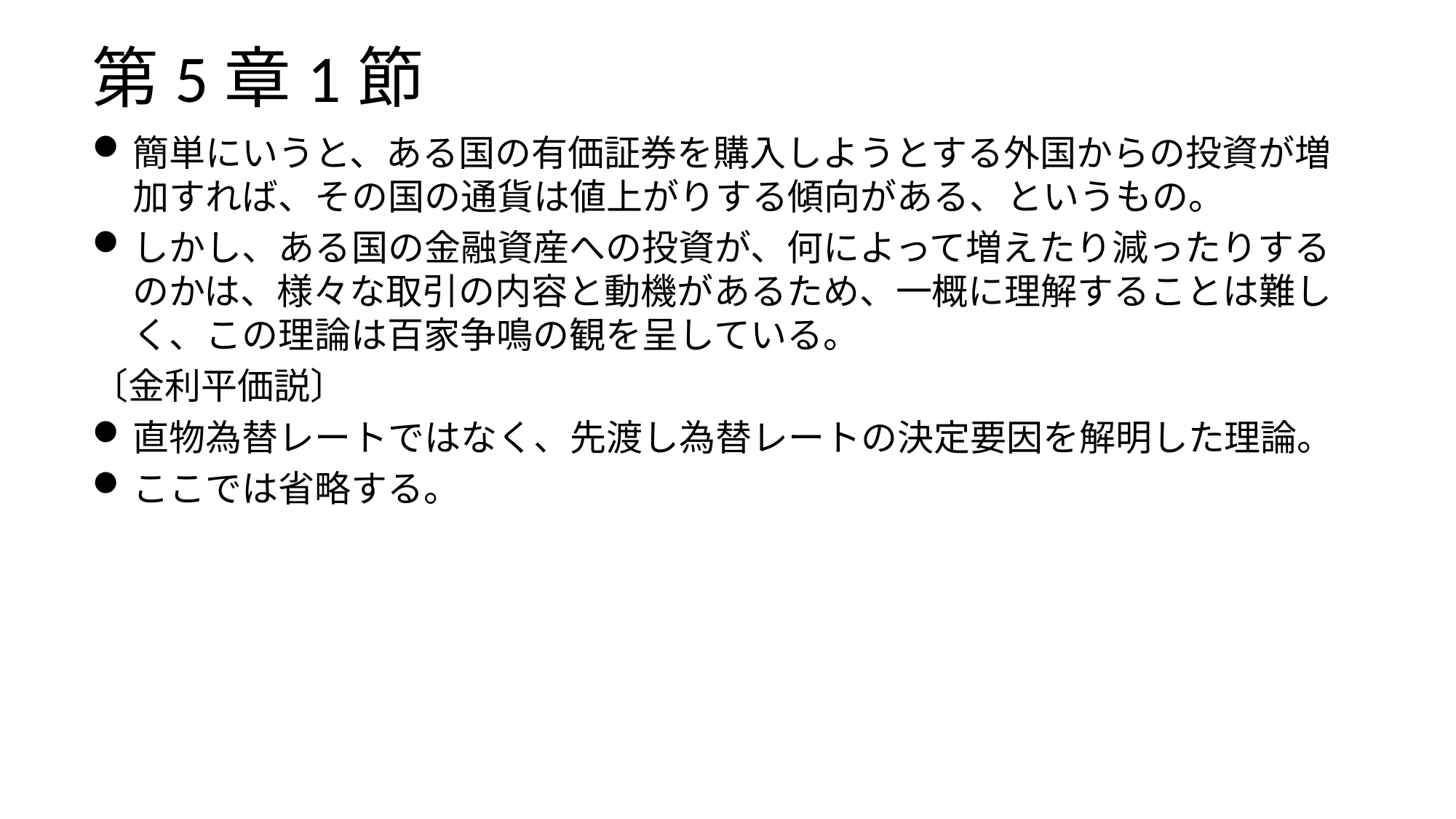

# 第5章1節
簡単にいうと、ある国の有価証券を購入しようとする外国からの投資が増加すれば、その国の通貨は値上がりする傾向がある、というもの。
しかし、ある国の金融資産への投資が、何によって増えたり減ったりするのかは、様々な取引の内容と動機があるため、一概に理解することは難しく、この理論は百家争鳴の観を呈している。
〔金利平価説〕
直物為替レートではなく、先渡し為替レートの決定要因を解明した理論。
ここでは省略する。